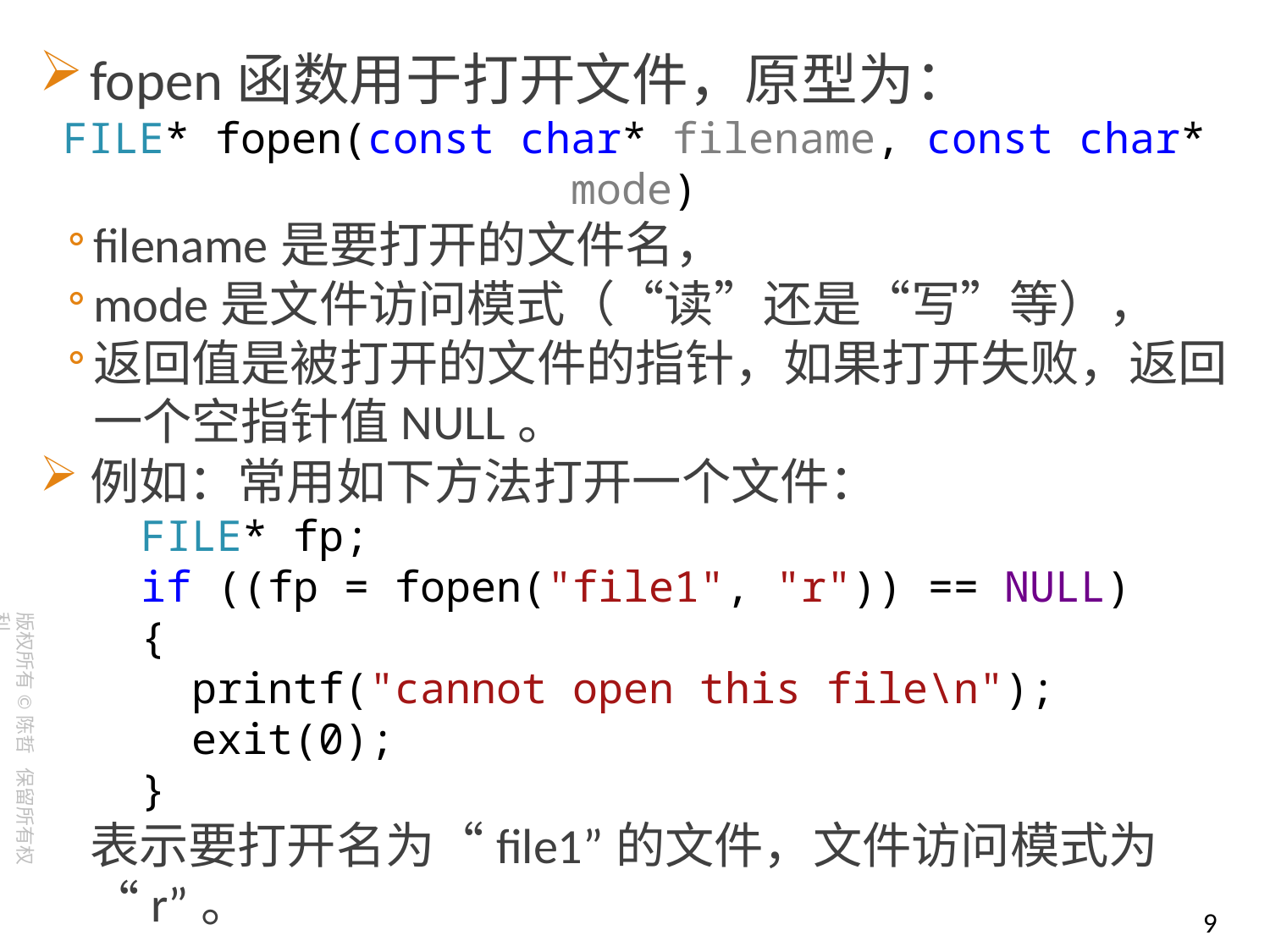

fopen函数用于打开文件，原型为：
FILE* fopen(const char* filename, const char* mode)
filename是要打开的文件名，
mode是文件访问模式（“读”还是“写”等），
返回值是被打开的文件的指针，如果打开失败，返回一个空指针值NULL。
例如：常用如下方法打开一个文件：
  FILE* fp;
  if ((fp = fopen("file1", "r")) == NULL)
  {
    printf("cannot open this file\n");
    exit(0);
  }
表示要打开名为“file1”的文件，文件访问模式为“r”。
9